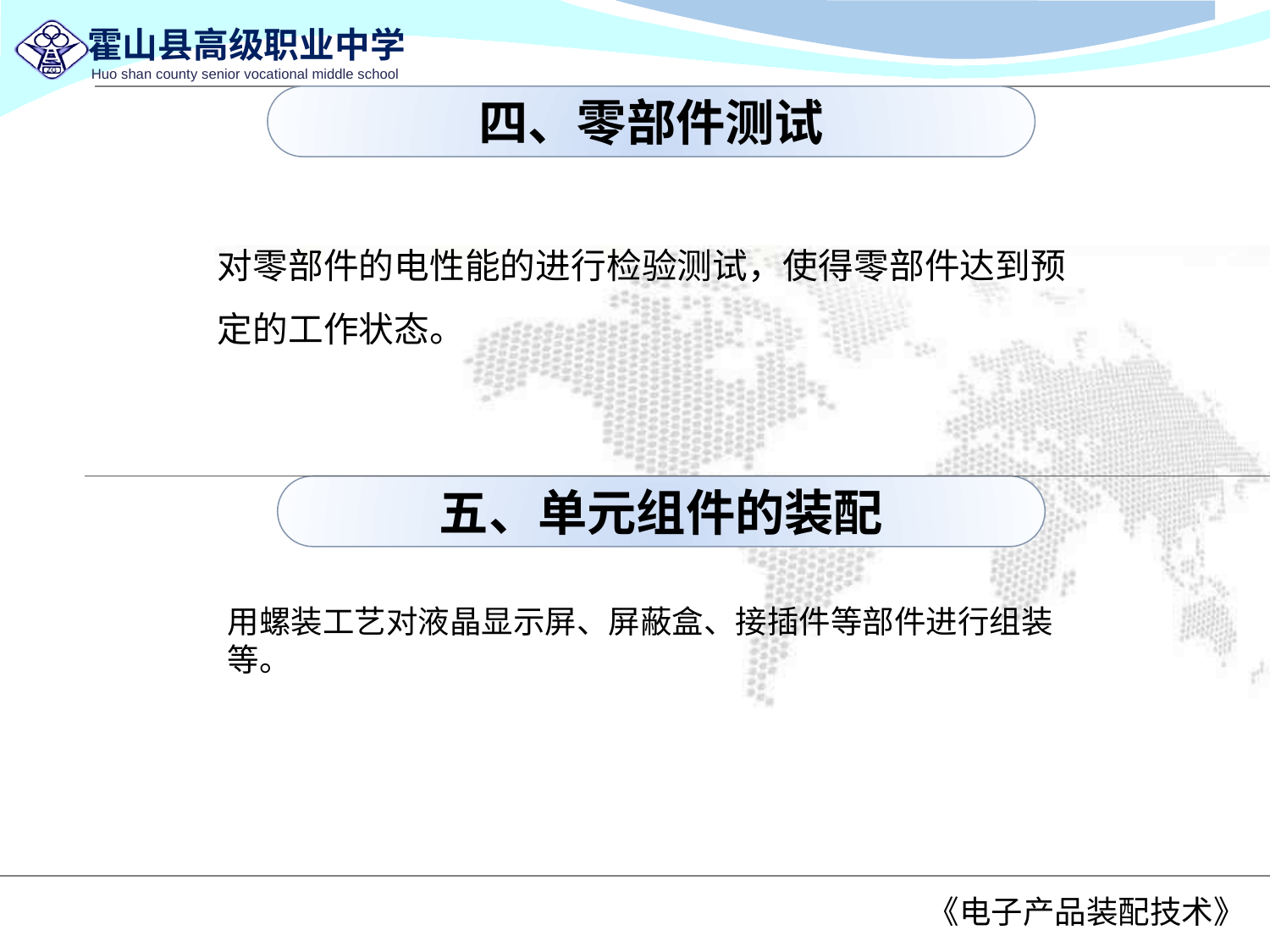

四、零部件测试
对零部件的电性能的进行检验测试，使得零部件达到预定的工作状态。
五、单元组件的装配
用螺装工艺对液晶显示屏、屏蔽盒、接插件等部件进行组装等。